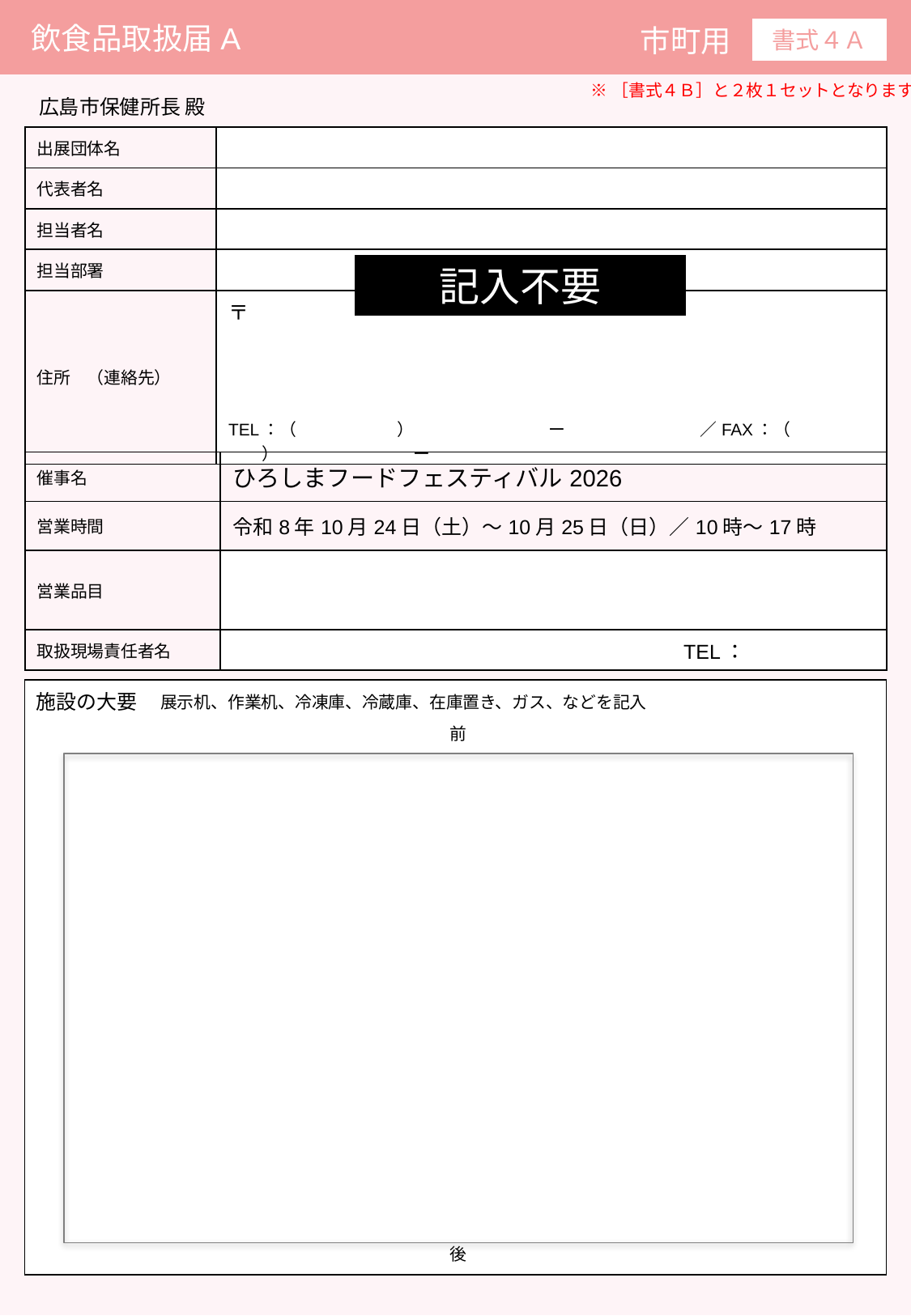

飲食品取扱届A
市町用
書式４Ａ
※［書式４Ｂ］と２枚１セットとなります
広島市保健所長 殿
| 出展団体名 |  |
| --- | --- |
| 代表者名 |  |
| 担当者名 |  |
| 担当部署 |  |
| 住所　（連絡先） | 〒 TEL：（　　　　　　）　　　　　　　　ー　　　　　　　　／FAX：（　　　　　　）　　　　　　　　ー |
記入不要
| 催事名 | ひろしまフードフェスティバル2026 |
| --- | --- |
| 営業時間 | 令和8年10月24日（土）〜10月25日（日）／10時〜17時 |
| 営業品目 |  |
| 取扱現場責任者名 | TEL： |

施設の大要
展示机、作業机、冷凍庫、冷蔵庫、在庫置き、ガス、などを記入
前

後